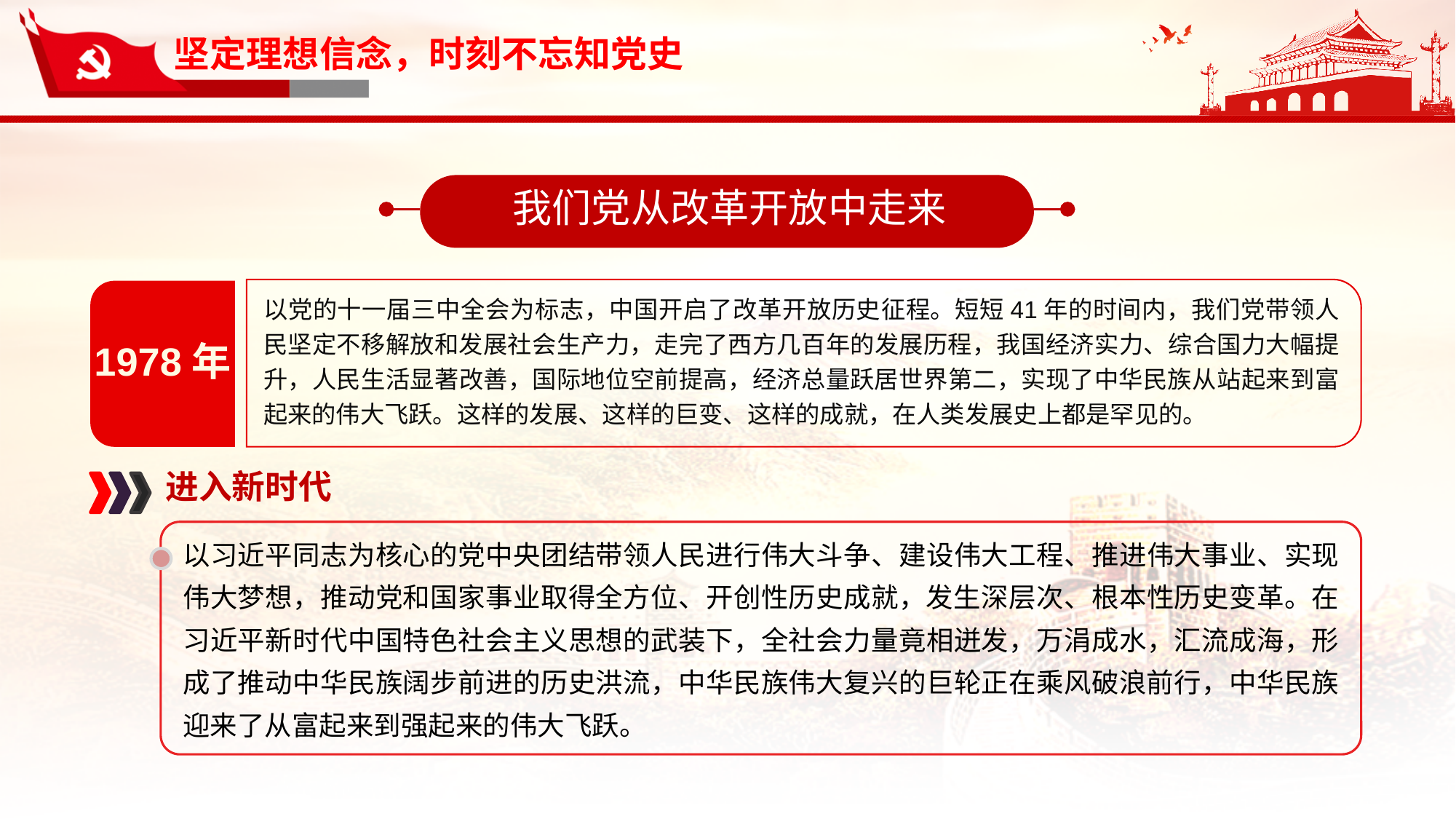

我们党从改革开放中走来

以党的十一届三中全会为标志，中国开启了改革开放历史征程。短短41年的时间内，我们党带领人民坚定不移解放和发展社会生产力，走完了西方几百年的发展历程，我国经济实力、综合国力大幅提升，人民生活显著改善，国际地位空前提高，经济总量跃居世界第二，实现了中华民族从站起来到富起来的伟大飞跃。这样的发展、这样的巨变、这样的成就，在人类发展史上都是罕见的。

1978年
进入新时代

以习近平同志为核心的党中央团结带领人民进行伟大斗争、建设伟大工程、推进伟大事业、实现伟大梦想，推动党和国家事业取得全方位、开创性历史成就，发生深层次、根本性历史变革。在习近平新时代中国特色社会主义思想的武装下，全社会力量竟相迸发，万涓成水，汇流成海，形成了推动中华民族阔步前进的历史洪流，中华民族伟大复兴的巨轮正在乘风破浪前行，中华民族迎来了从富起来到强起来的伟大飞跃。